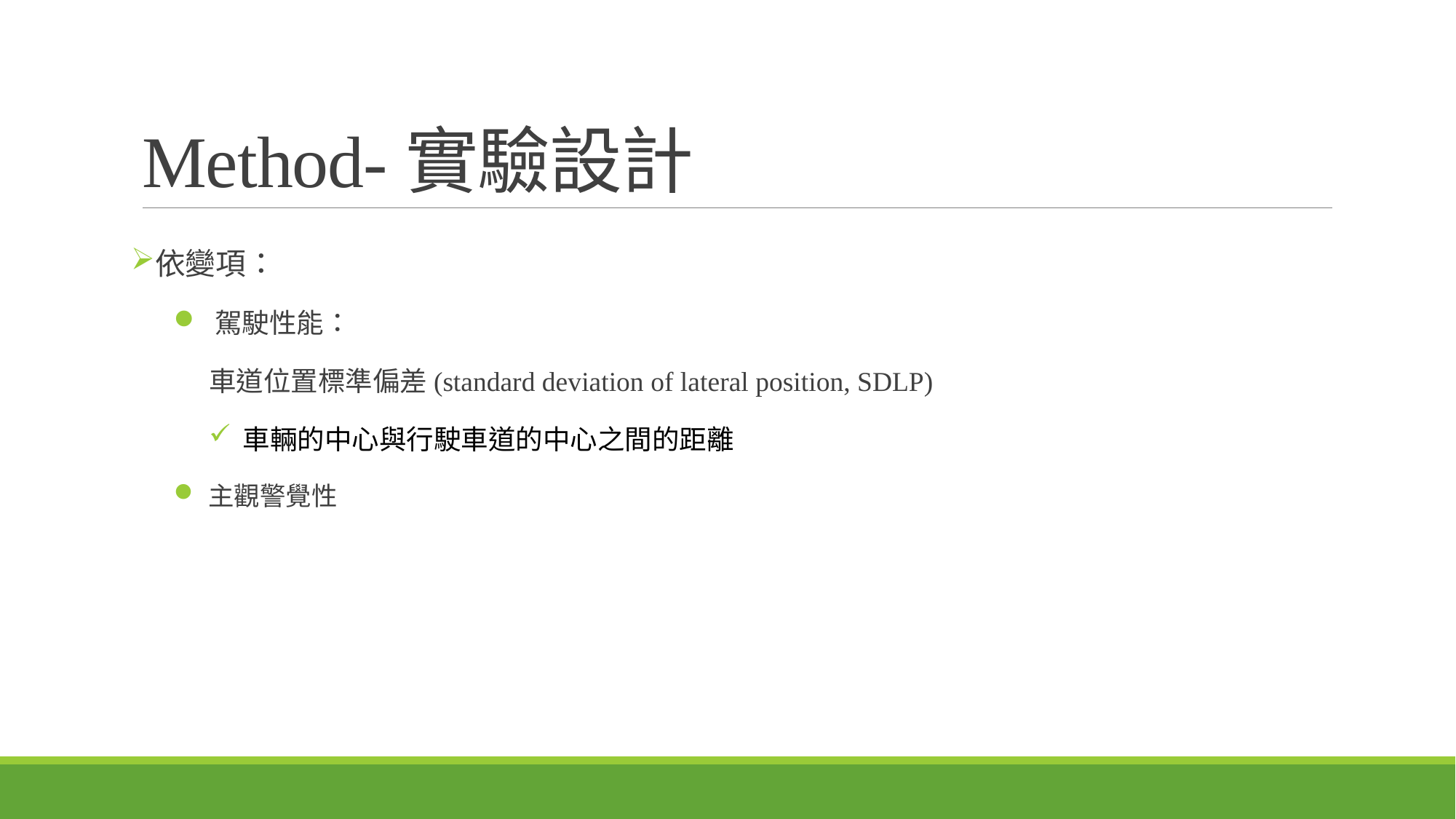

# Method-實驗設計
依變項：
駕駛性能：
車道位置標準偏差(standard deviation of lateral position, SDLP)
車輛的中心與行駛車道的中心之間的距離
主觀警覺性